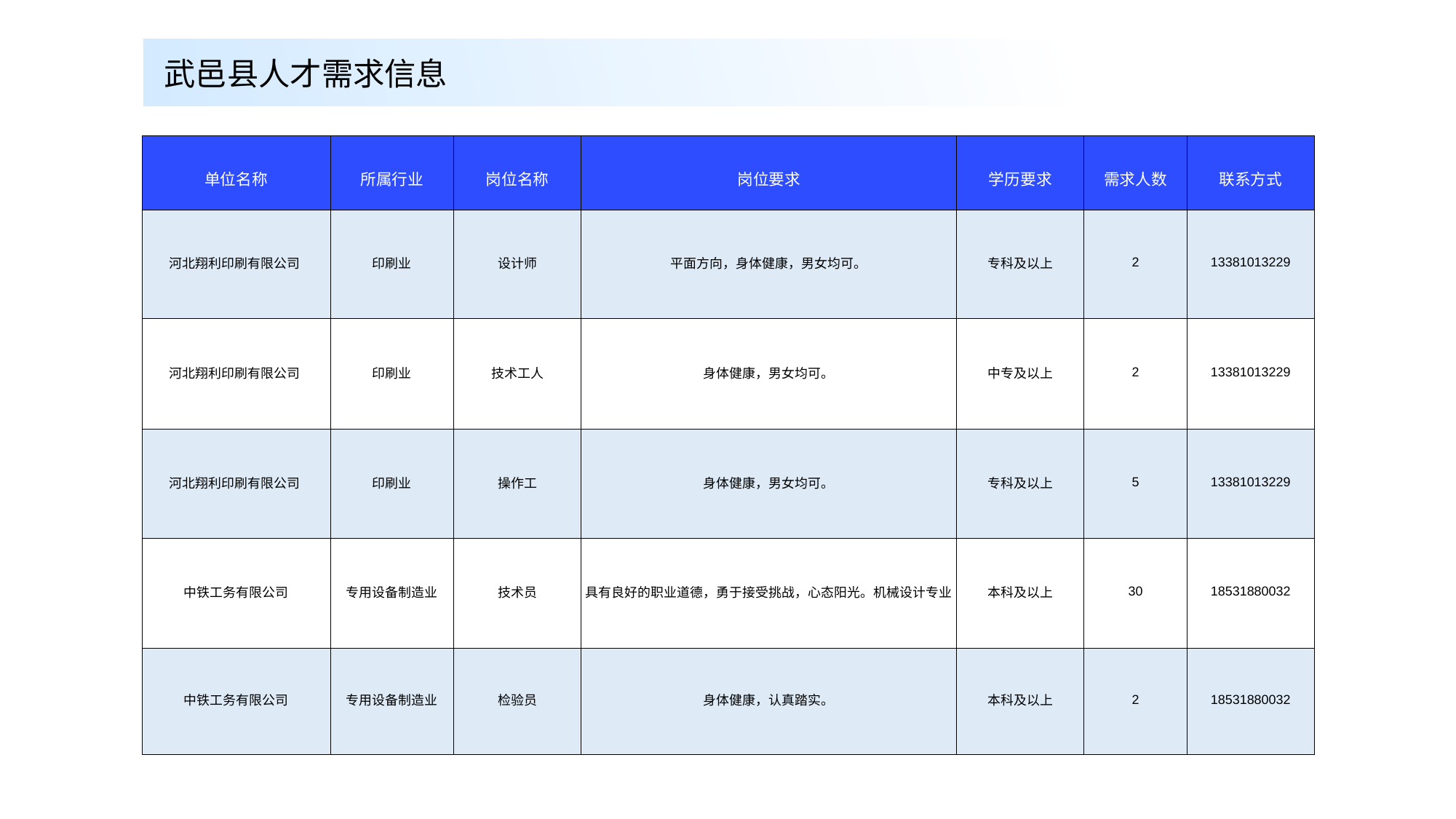

武邑县人才需求信息

| 单位名称 | 所属行业 | 岗位名称 | 岗位要求 | 学历要求 | 需求人数 | 联系方式 |
| --- | --- | --- | --- | --- | --- | --- |
| 河北翔利印刷有限公司 | 印刷业 | 设计师 | 平面方向，身体健康，男女均可。 | 专科及以上 | 2 | 13381013229 |
| 河北翔利印刷有限公司 | 印刷业 | 技术工人 | 身体健康，男女均可。 | 中专及以上 | 2 | 13381013229 |
| 河北翔利印刷有限公司 | 印刷业 | 操作工 | 身体健康，男女均可。 | 专科及以上 | 5 | 13381013229 |
| 中铁工务有限公司 | 专用设备制造业 | 技术员 | 具有良好的职业道德，勇于接受挑战，心态阳光。机械设计专业 | 本科及以上 | 30 | 18531880032 |
| 中铁工务有限公司 | 专用设备制造业 | 检验员 | 身体健康，认真踏实。 | 本科及以上 | 2 | 18531880032 |
23